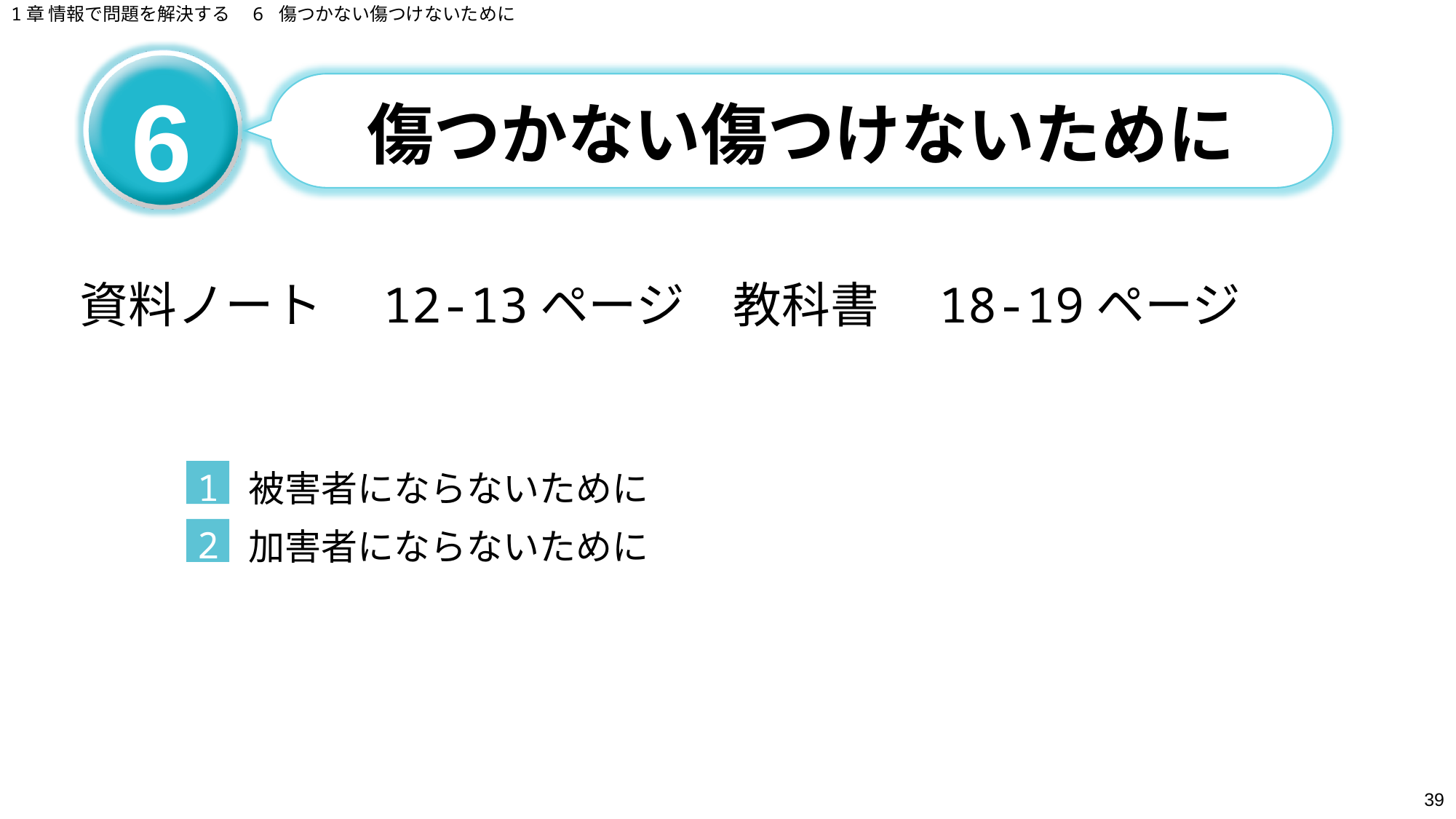

1章 情報で問題を解決する　6 傷つかない傷つけないために
# 傷つかない傷つけないために
6
資料ノート　12-13ページ　教科書　18-19ページ
被害者にならないために
1
加害者にならないために
2
39